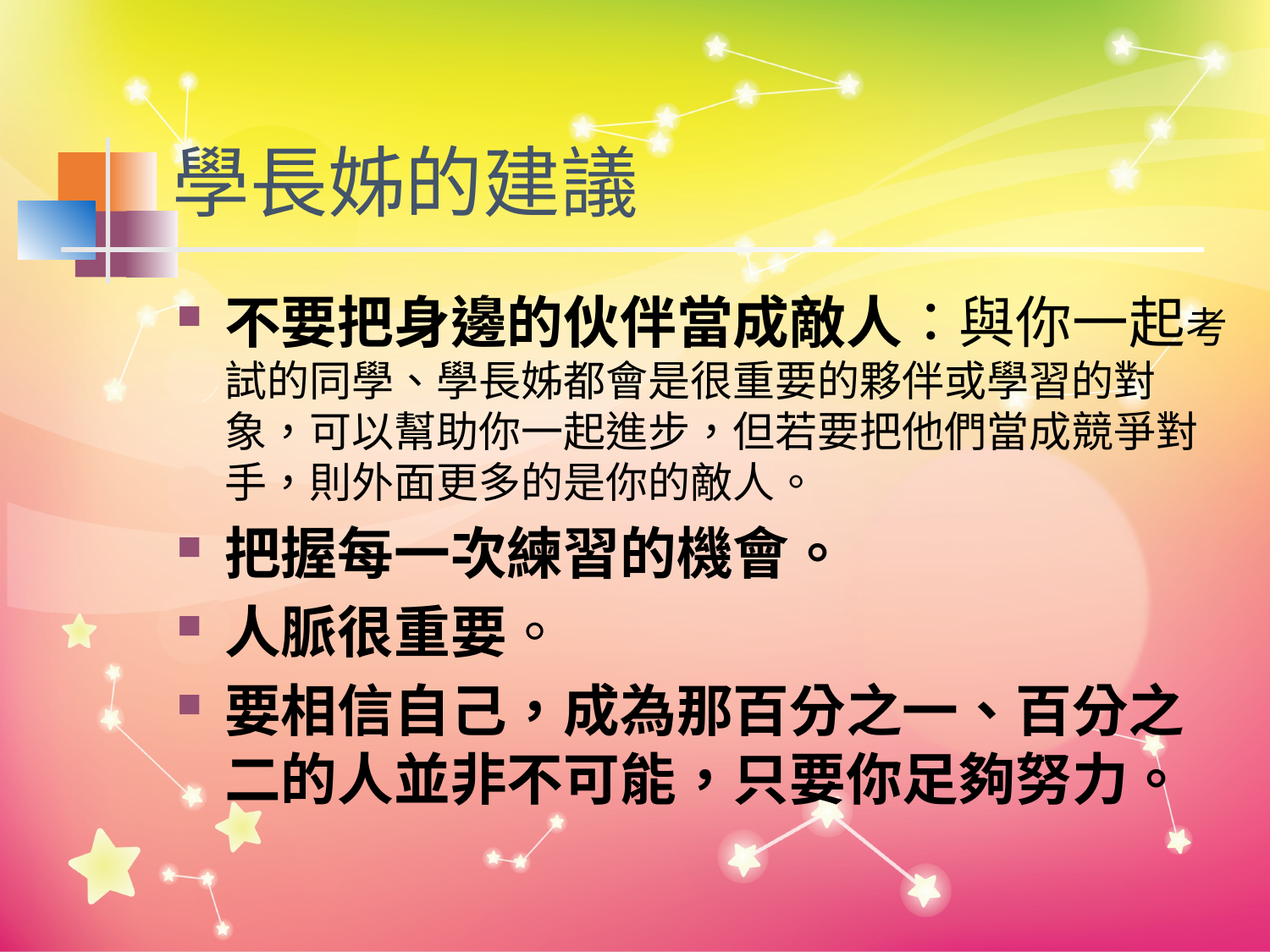

# 學長姊的建議
不要把身邊的伙伴當成敵人：與你一起考試的同學、學長姊都會是很重要的夥伴或學習的對象，可以幫助你一起進步，但若要把他們當成競爭對手，則外面更多的是你的敵人。
把握每一次練習的機會。
人脈很重要。
要相信自己，成為那百分之一、百分之二的人並非不可能，只要你足夠努力。